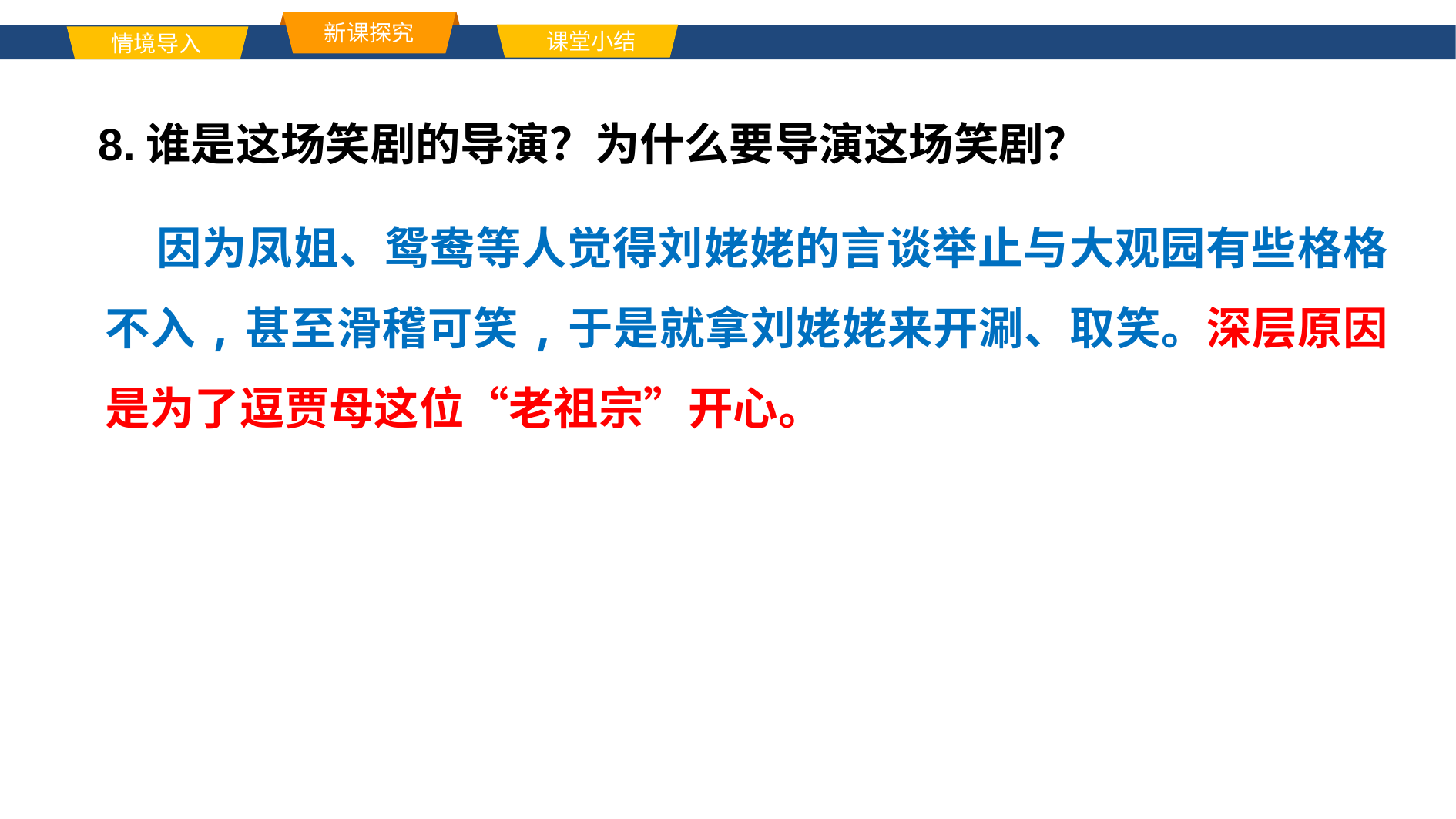

新课探究
课堂小结

情境导入

单击此处添加标题文本内容
8.谁是这场笑剧的导演？为什么要导演这场笑剧？

    因为凤姐、鸳鸯等人觉得刘姥姥的言谈举止与大观园有些格格不入,甚至滑稽可笑,于是就拿刘姥姥来开涮、取笑。深层原因是为了逗贾母这位“老祖宗”开心。